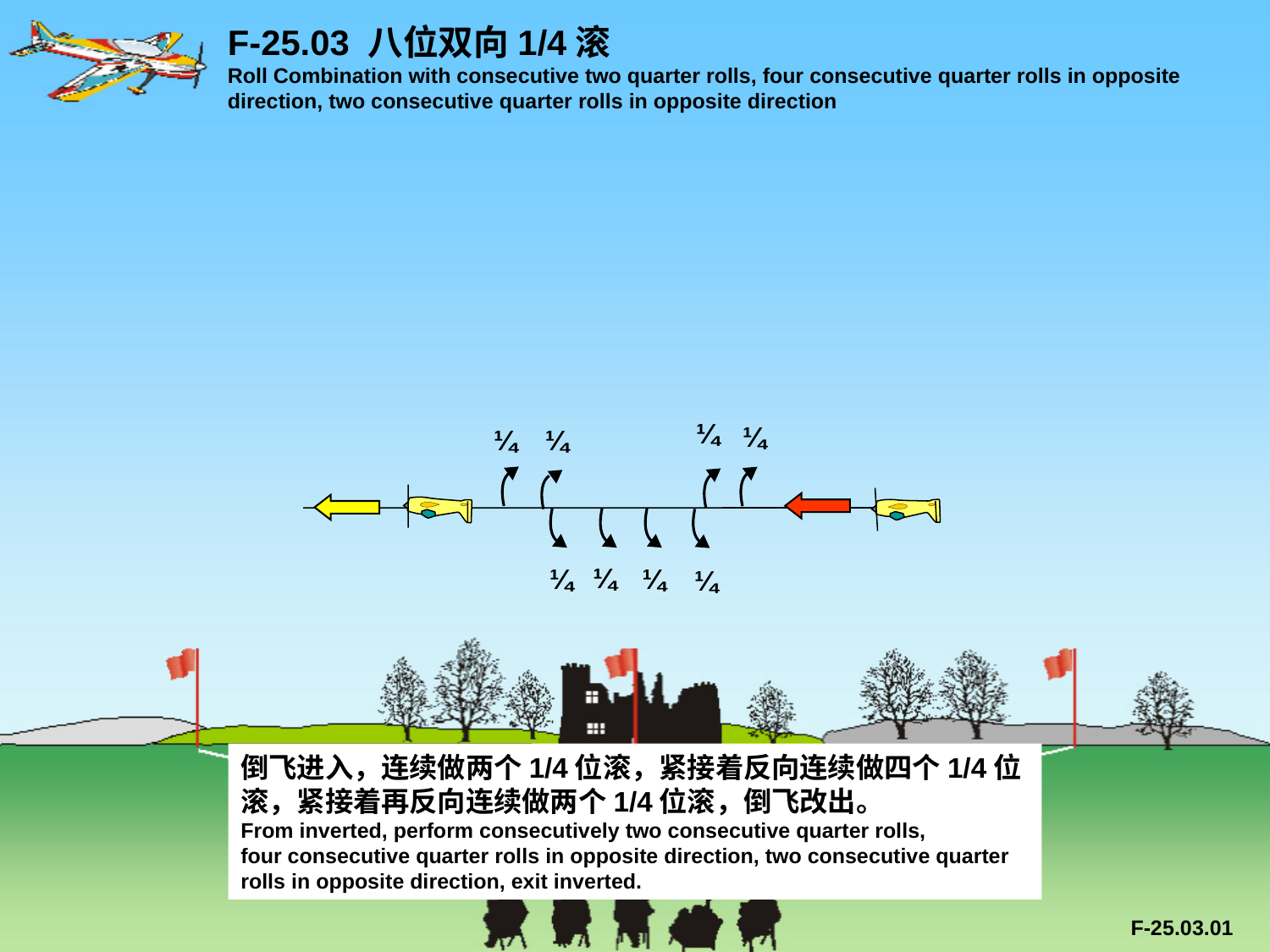

F-25.03 八位双向1/4滚
Roll Combination with consecutive two quarter rolls, four consecutive quarter rolls in opposite direction, two consecutive quarter rolls in opposite direction
¼
¼
¼
¼

¼
¼
¼
¼
倒飞进入，连续做两个1/4位滚，紧接着反向连续做四个1/4位滚，紧接着再反向连续做两个1/4位滚，倒飞改出。
From inverted, perform consecutively two consecutive quarter rolls,
four consecutive quarter rolls in opposite direction, two consecutive quarter rolls in opposite direction, exit inverted.
F-25.03.01